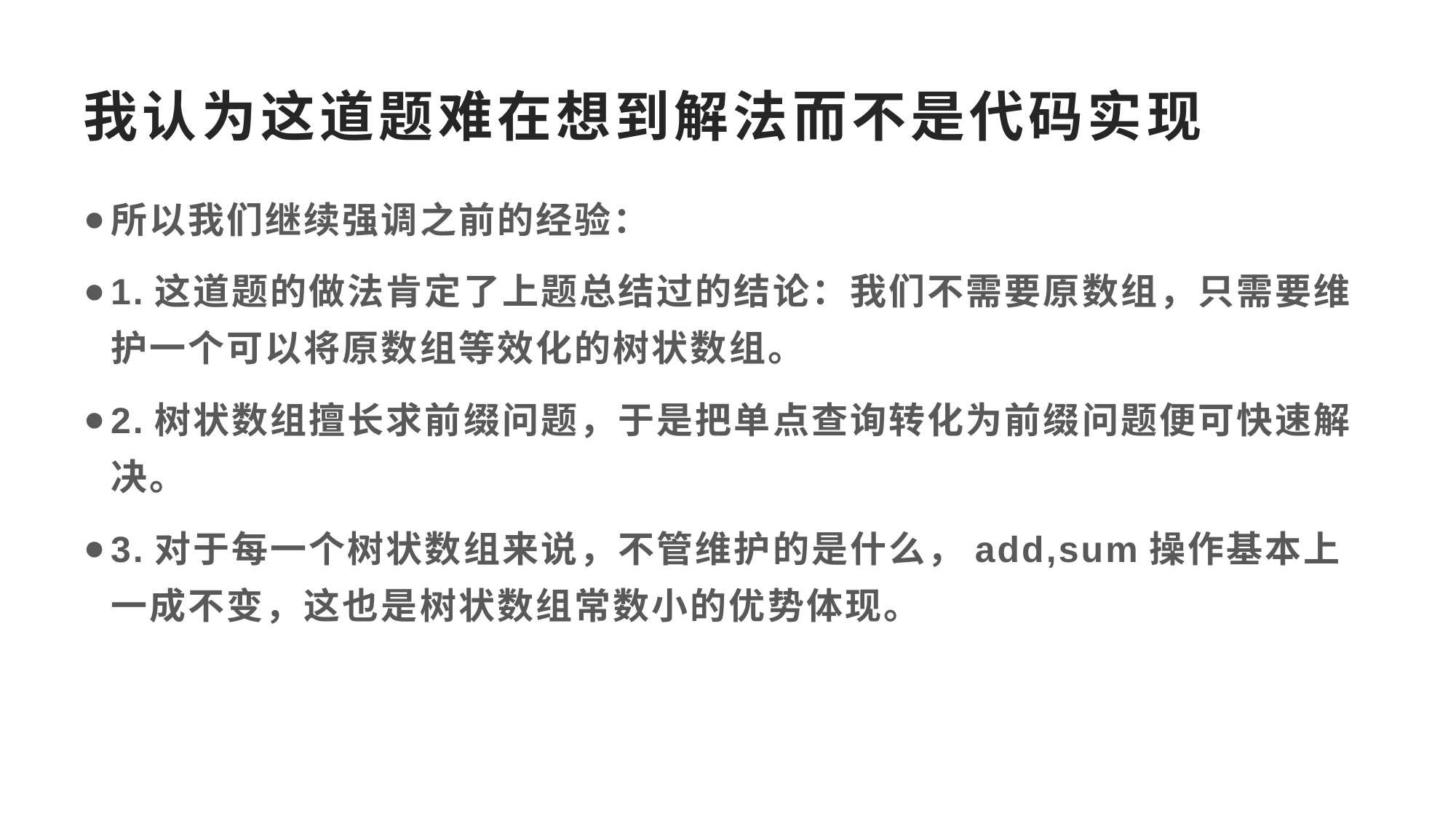

# 我认为这道题难在想到解法而不是代码实现
所以我们继续强调之前的经验：
1.这道题的做法肯定了上题总结过的结论：我们不需要原数组，只需要维护一个可以将原数组等效化的树状数组。
2.树状数组擅长求前缀问题，于是把单点查询转化为前缀问题便可快速解决。
3.对于每一个树状数组来说，不管维护的是什么，add,sum操作基本上一成不变，这也是树状数组常数小的优势体现。